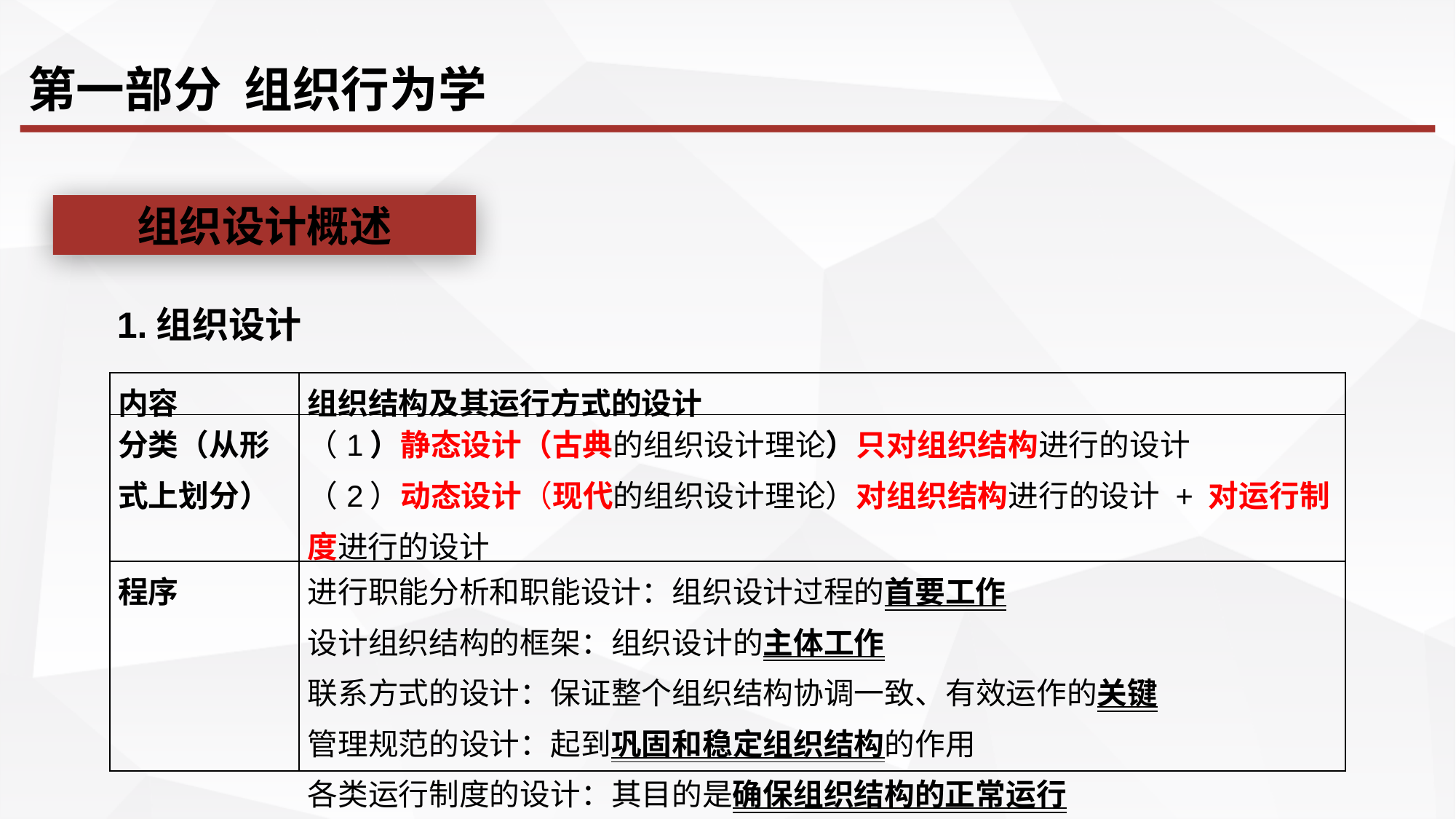

第一部分  组织行为学

组织设计概述
1.组织设计
| 内容 | 组织结构及其运行方式的设计 |
| --- | --- |
| 分类（从形式上划分） | （1）静态设计（古典的组织设计理论）只对组织结构进行的设计 （2）动态设计（现代的组织设计理论）对组织结构进行的设计 + 对运行制度进行的设计 |
| 程序 | 进行职能分析和职能设计：组织设计过程的首要工作 设计组织结构的框架：组织设计的主体工作 联系方式的设计：保证整个组织结构协调一致、有效运作的关键 管理规范的设计：起到巩固和稳定组织结构的作用 各类运行制度的设计：其目的是确保组织结构的正常运行 |